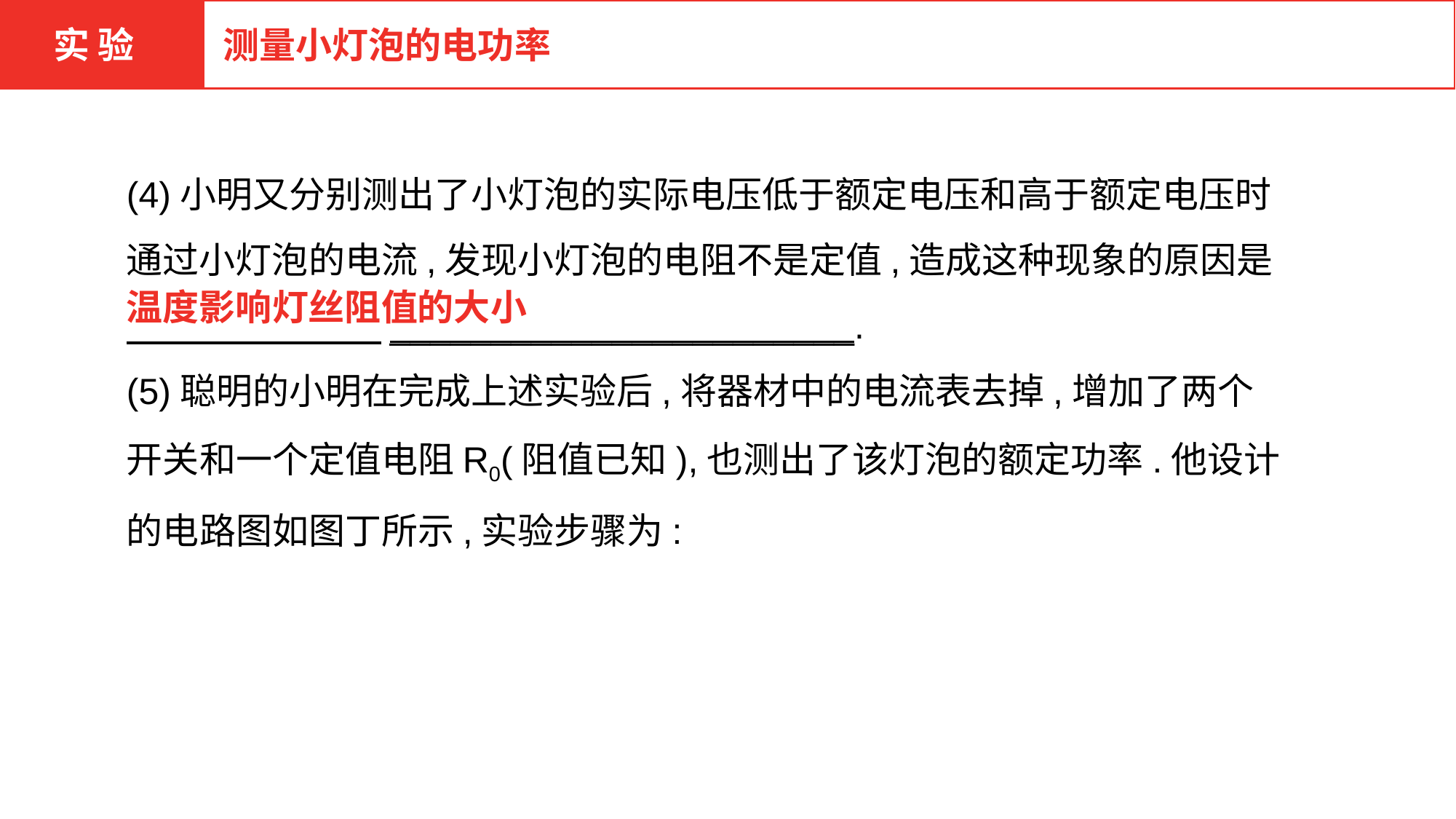

实 验
测量小灯泡的电功率
(4)小明又分别测出了小灯泡的实际电压低于额定电压和高于额定电压时通过小灯泡的电流,发现小灯泡的电阻不是定值,造成这种现象的原因是　　　　　　　_______________________.
(5)聪明的小明在完成上述实验后,将器材中的电流表去掉,增加了两个开关和一个定值电阻R0(阻值已知),也测出了该灯泡的额定功率.他设计的电路图如图丁所示,实验步骤为:

温度影响灯丝阻值的大小